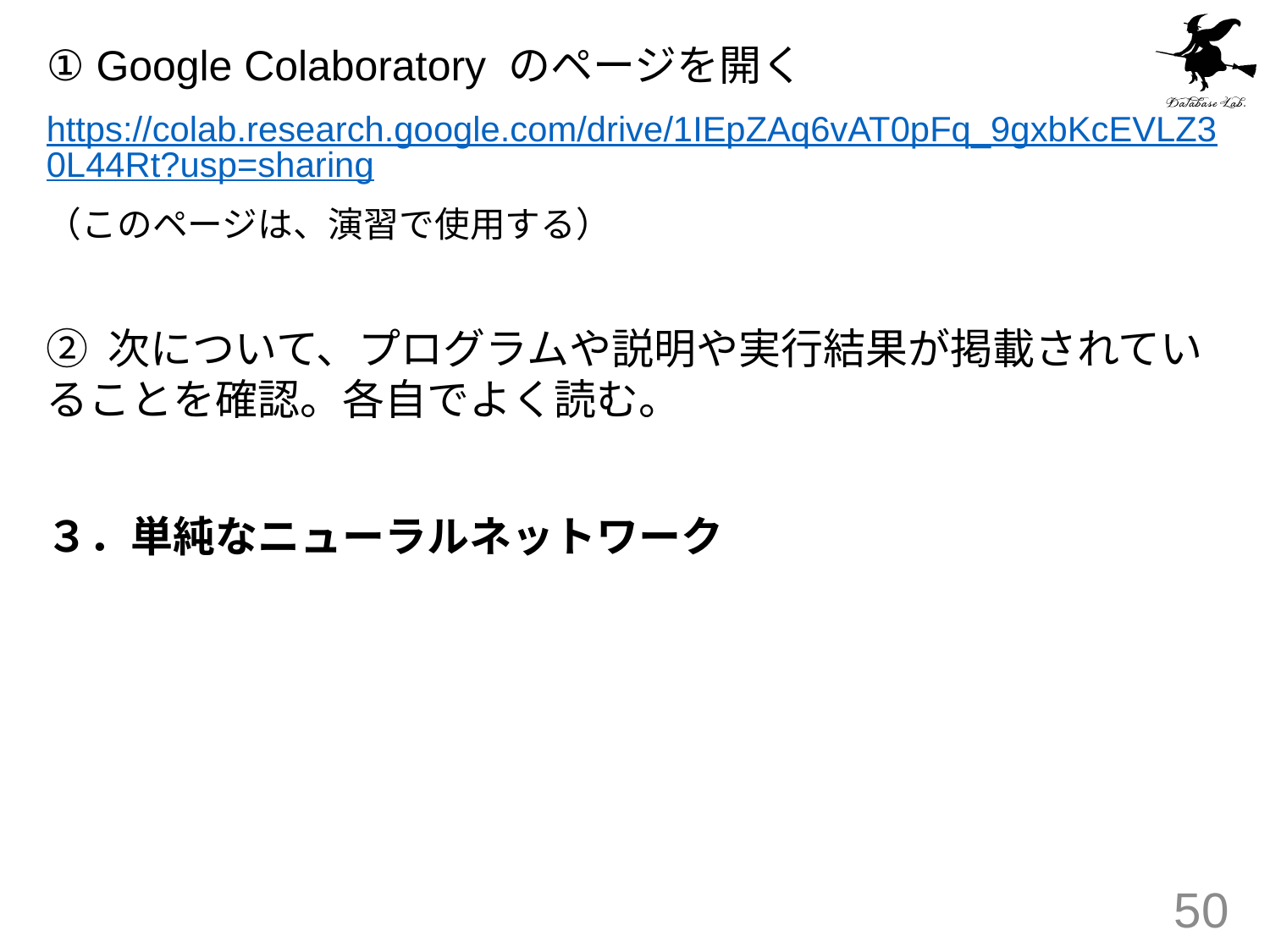

① Google Colaboratory のページを開く
https://colab.research.google.com/drive/1IEpZAq6vAT0pFq_9gxbKcEVLZ30L44Rt?usp=sharing
（このページは、演習で使用する）

② 次について、プログラムや説明や実行結果が掲載されていることを確認。各自でよく読む。

３．単純なニューラルネットワーク

50